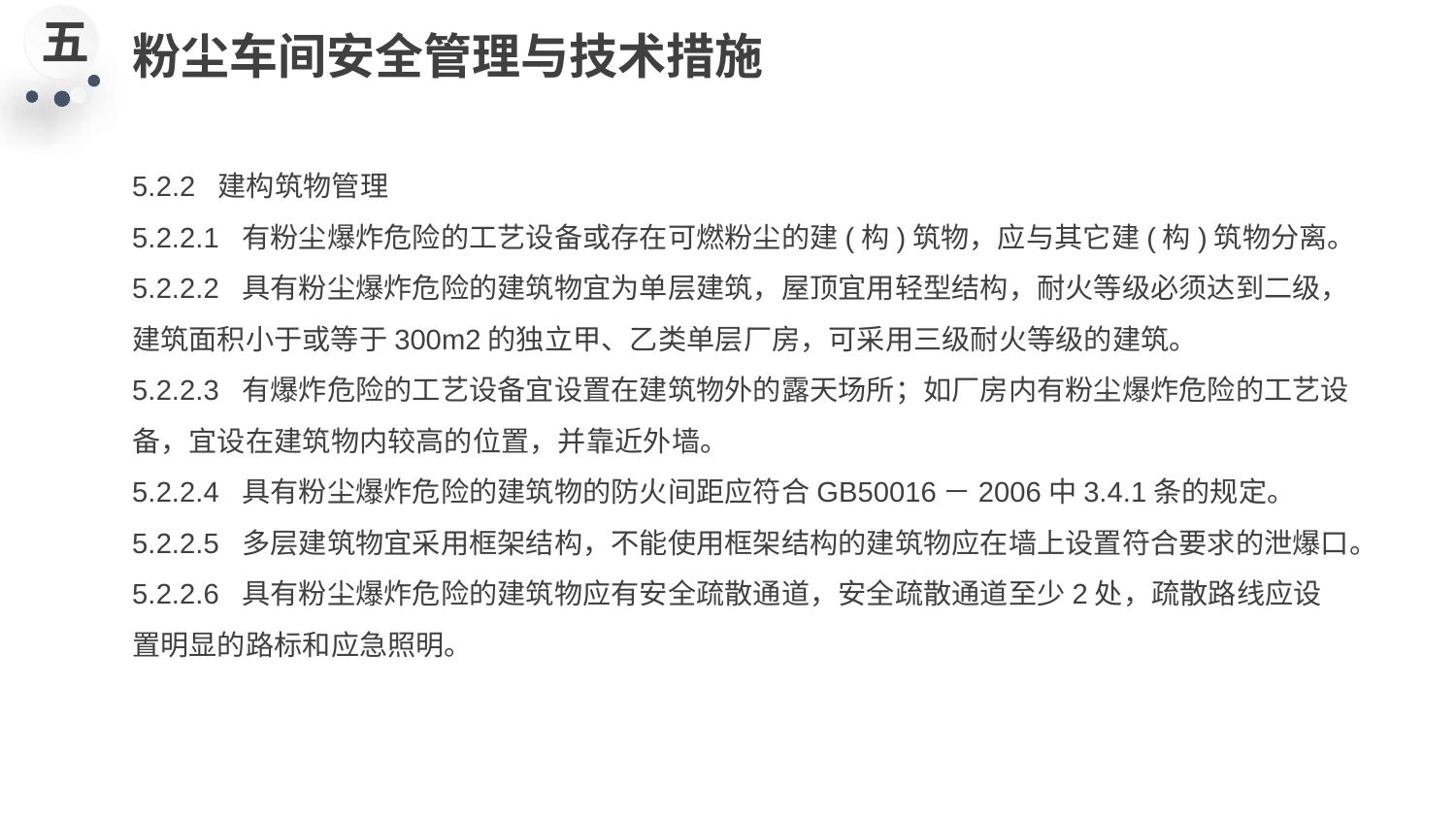

五
粉尘车间安全管理与技术措施
5.2.2  建构筑物管理
5.2.2.1  有粉尘爆炸危险的工艺设备或存在可燃粉尘的建(构)筑物，应与其它建(构)筑物分离。
5.2.2.2  具有粉尘爆炸危险的建筑物宜为单层建筑，屋顶宜用轻型结构，耐火等级必须达到二级，建筑面积小于或等于300m2的独立甲、乙类单层厂房，可采用三级耐火等级的建筑。
5.2.2.3  有爆炸危险的工艺设备宜设置在建筑物外的露天场所；如厂房内有粉尘爆炸危险的工艺设备，宜设在建筑物内较高的位置，并靠近外墙。
5.2.2.4  具有粉尘爆炸危险的建筑物的防火间距应符合GB50016－2006中3.4.1条的规定。
5.2.2.5  多层建筑物宜采用框架结构，不能使用框架结构的建筑物应在墙上设置符合要求的泄爆口。
5.2.2.6  具有粉尘爆炸危险的建筑物应有安全疏散通道，安全疏散通道至少2处，疏散路线应设置明显的路标和应急照明。